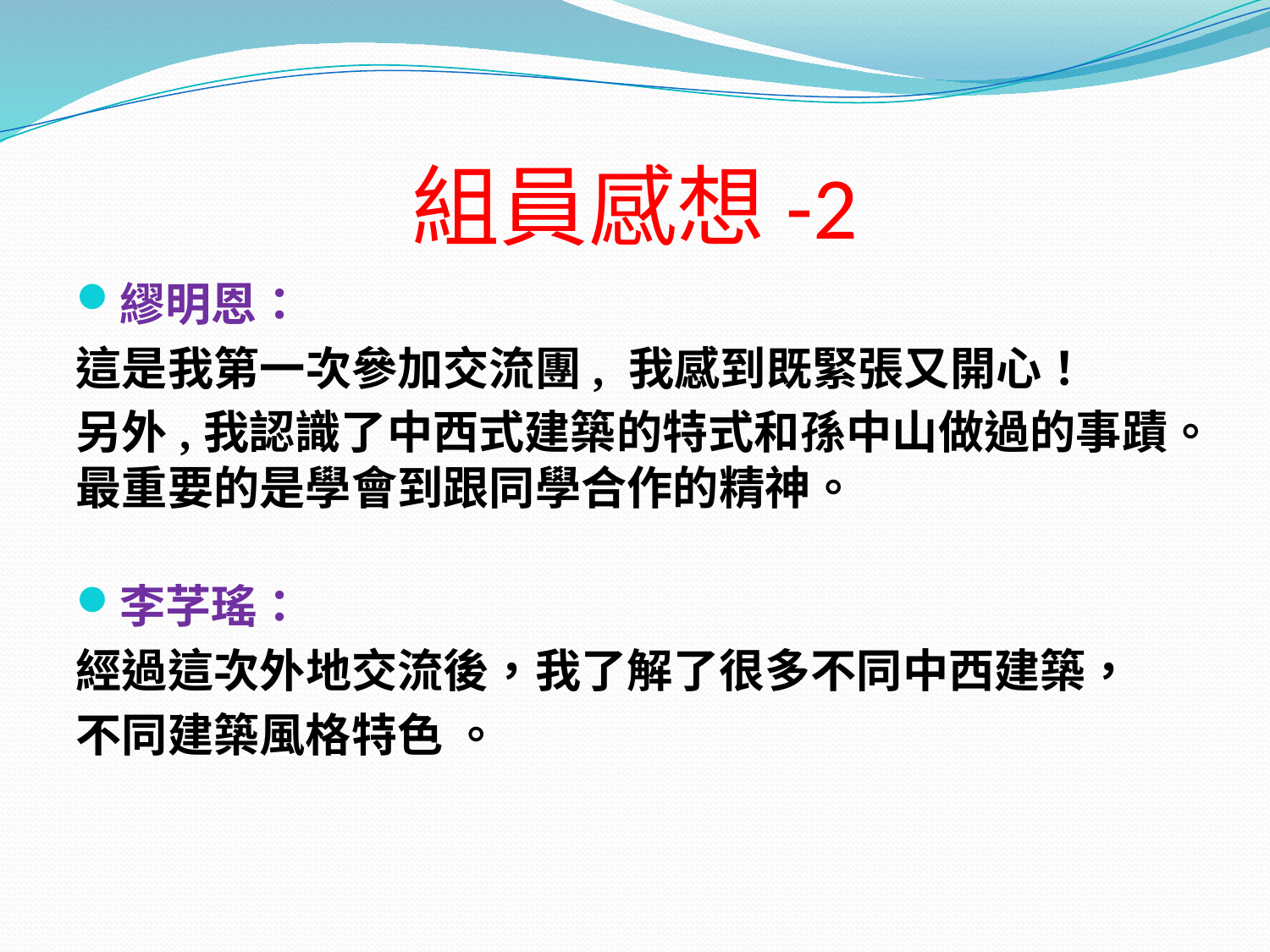

# 組員感想-2
繆明恩：
這是我第一次參加交流團, 我感到既緊張又開心！
另外,我認識了中西式建築的特式和孫中山做過的事蹟。最重要的是學會到跟同學合作的精神。
李芓瑤：
經過這次外地交流後，我了解了很多不同中西建築，
不同建築風格特色 。